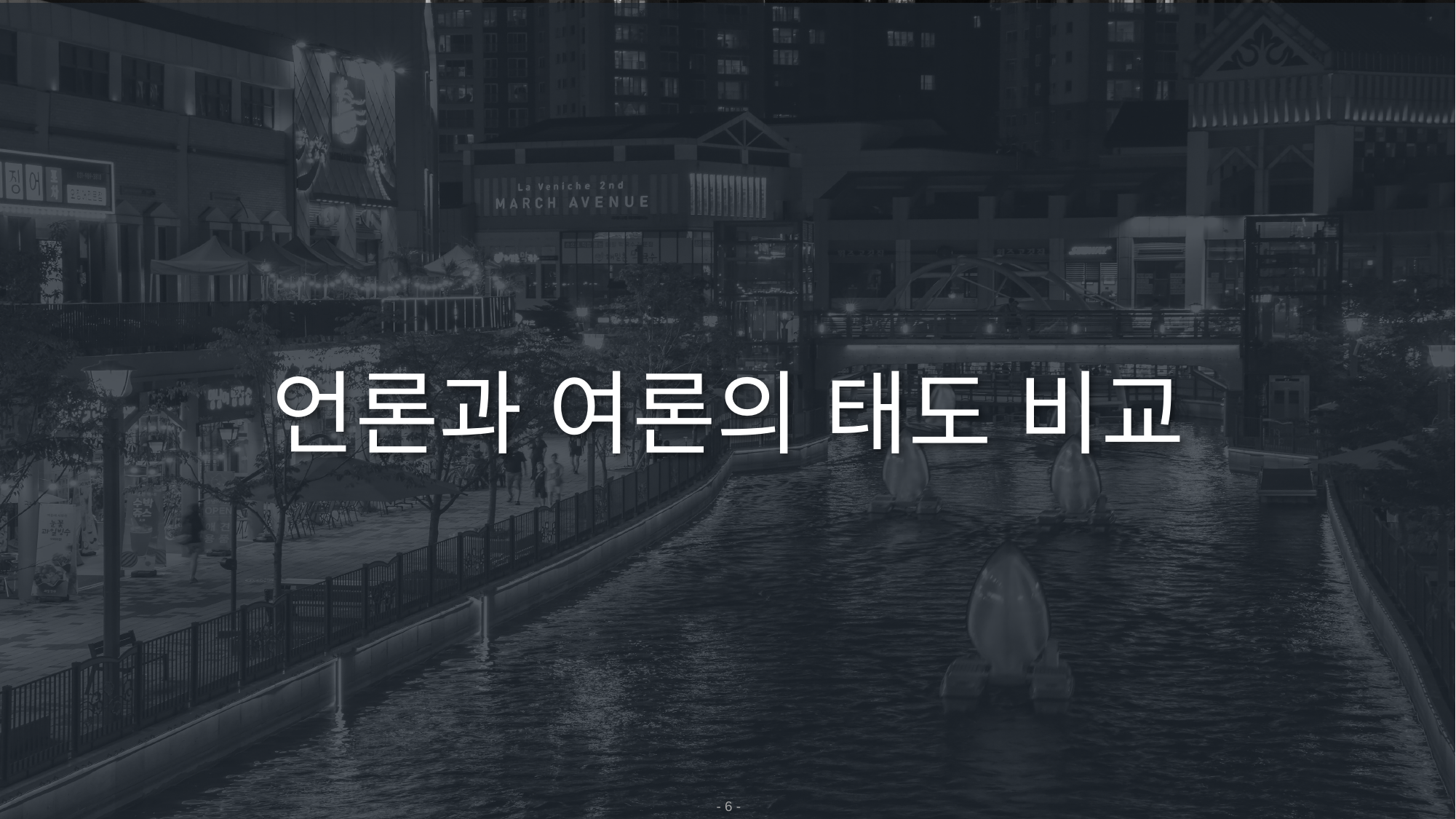

언론과 여론의 태도 비교
- 6 -